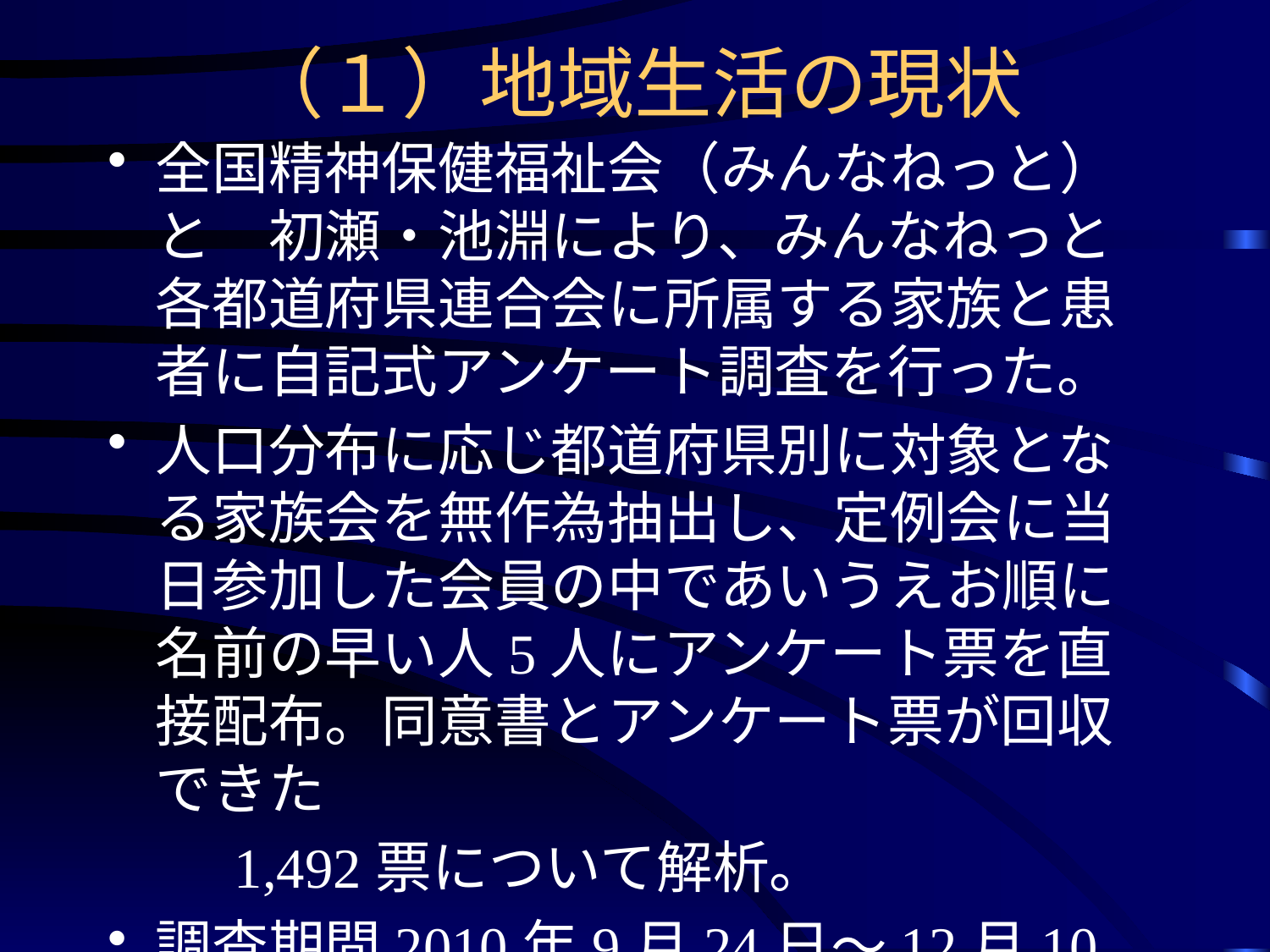

# （１）地域生活の現状
全国精神保健福祉会（みんなねっと）と　初瀬・池淵により、みんなねっと各都道府県連合会に所属する家族と患者に自記式アンケート調査を行った。
人口分布に応じ都道府県別に対象となる家族会を無作為抽出し、定例会に当日参加した会員の中であいうえお順に名前の早い人5人にアンケート票を直接配布。同意書とアンケート票が回収できた
　　1,492票について解析。
調査期間2010年9月24日～12月10日。